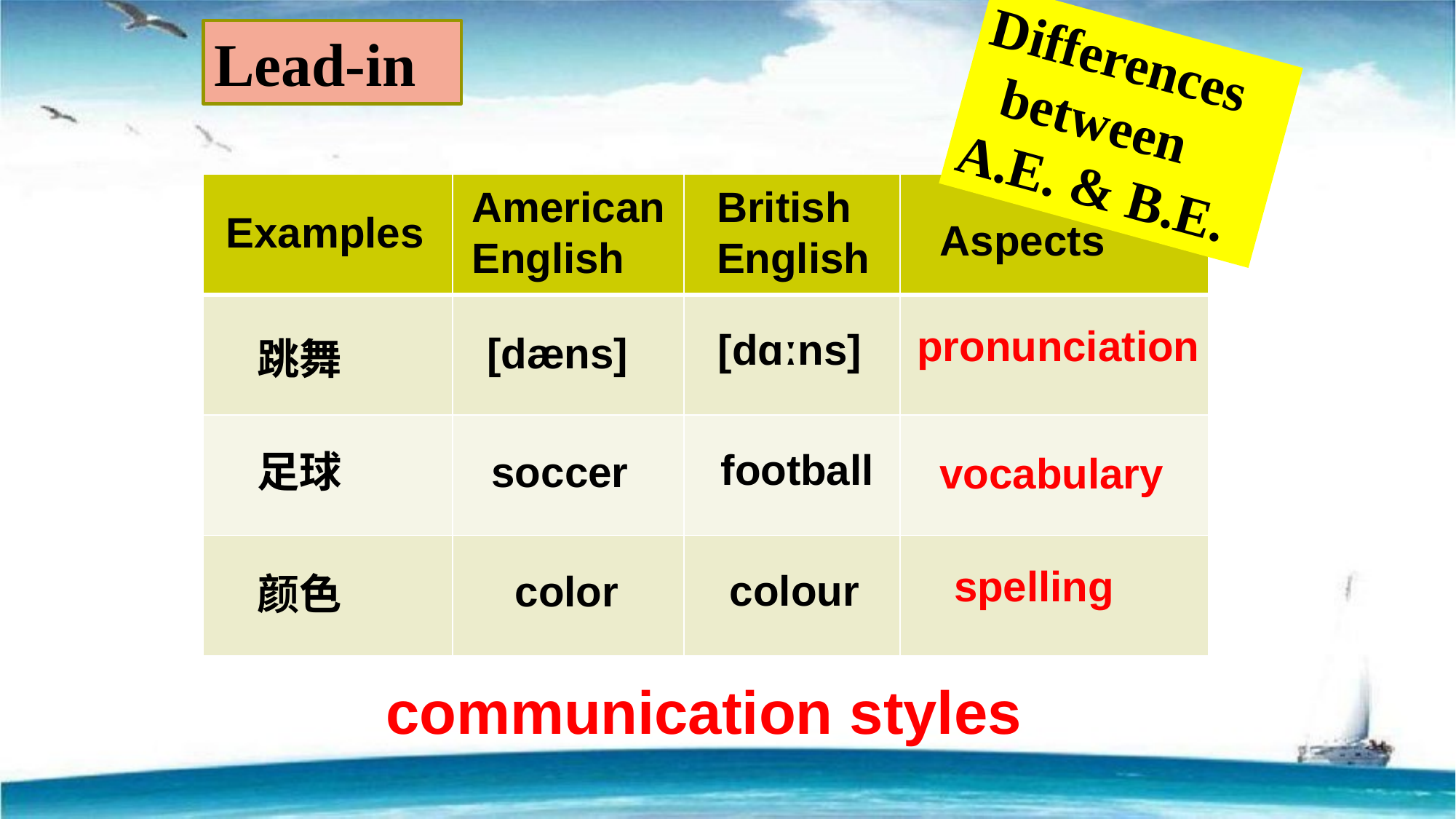

Lead-in
Differences
  between A.E. & B.E.
|  |  |  |  |
| --- | --- | --- | --- |
|  |  |  |  |
|  |  |  |  |
|  |  |  |  |
British English
American English
Examples
Aspects
pronunciation
[dɑːns]
[dæns]
跳舞
football
足球
 soccer
vocabulary
spelling
colour
color
颜色
communication styles